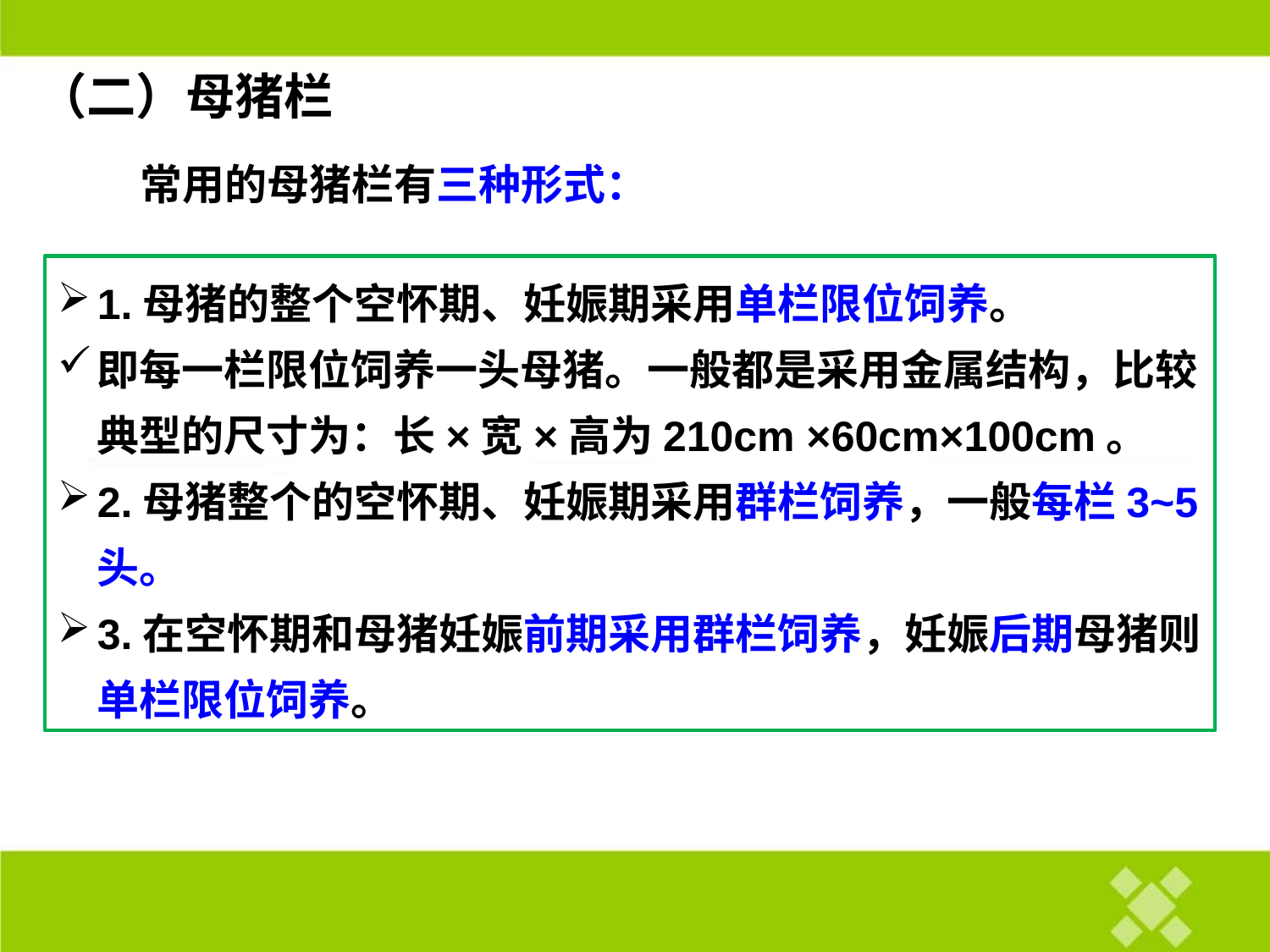

（二）母猪栏
常用的母猪栏有三种形式：
1.母猪的整个空怀期、妊娠期采用单栏限位饲养。
即每一栏限位饲养一头母猪。一般都是采用金属结构，比较典型的尺寸为：长×宽×高为210cm ×60cm×100cm。
2.母猪整个的空怀期、妊娠期采用群栏饲养，一般每栏3~5头。
3.在空怀期和母猪妊娠前期采用群栏饲养，妊娠后期母猪则单栏限位饲养。